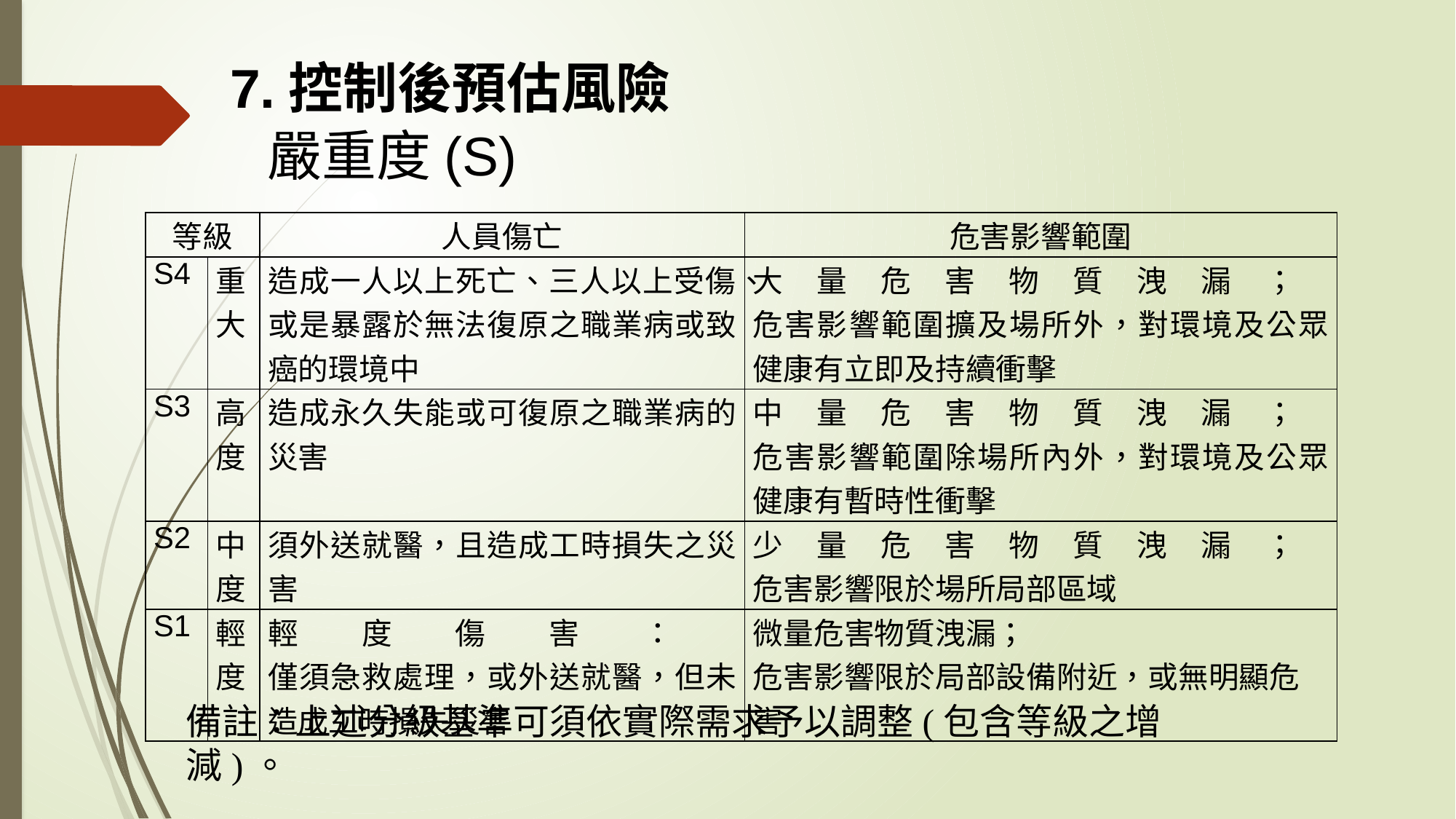

# 7.控制後預估風險 嚴重度(S)
| 等級 |  | 人員傷亡 | 危害影響範圍 |
| --- | --- | --- | --- |
| S4 | 重大 | 造成一人以上死亡、三人以上受傷、或是暴露於無法復原之職業病或致癌的環境中 | 大量危害物質洩漏； 危害影響範圍擴及場所外，對環境及公眾健康有立即及持續衝擊 |
| S3 | 高度 | 造成永久失能或可復原之職業病的災害 | 中量危害物質洩漏； 危害影響範圍除場所內外，對環境及公眾健康有暫時性衝擊 |
| S2 | 中度 | 須外送就醫，且造成工時損失之災害 | 少量危害物質洩漏； 危害影響限於場所局部區域 |
| S1 | 輕度 | 輕度傷害： 僅須急救處理，或外送就醫，但未造成工時損失災害 | 微量危害物質洩漏； 危害影響限於局部設備附近，或無明顯危害 |

備註：上述分級基準可須依實際需求予以調整(包含等級之增減)。